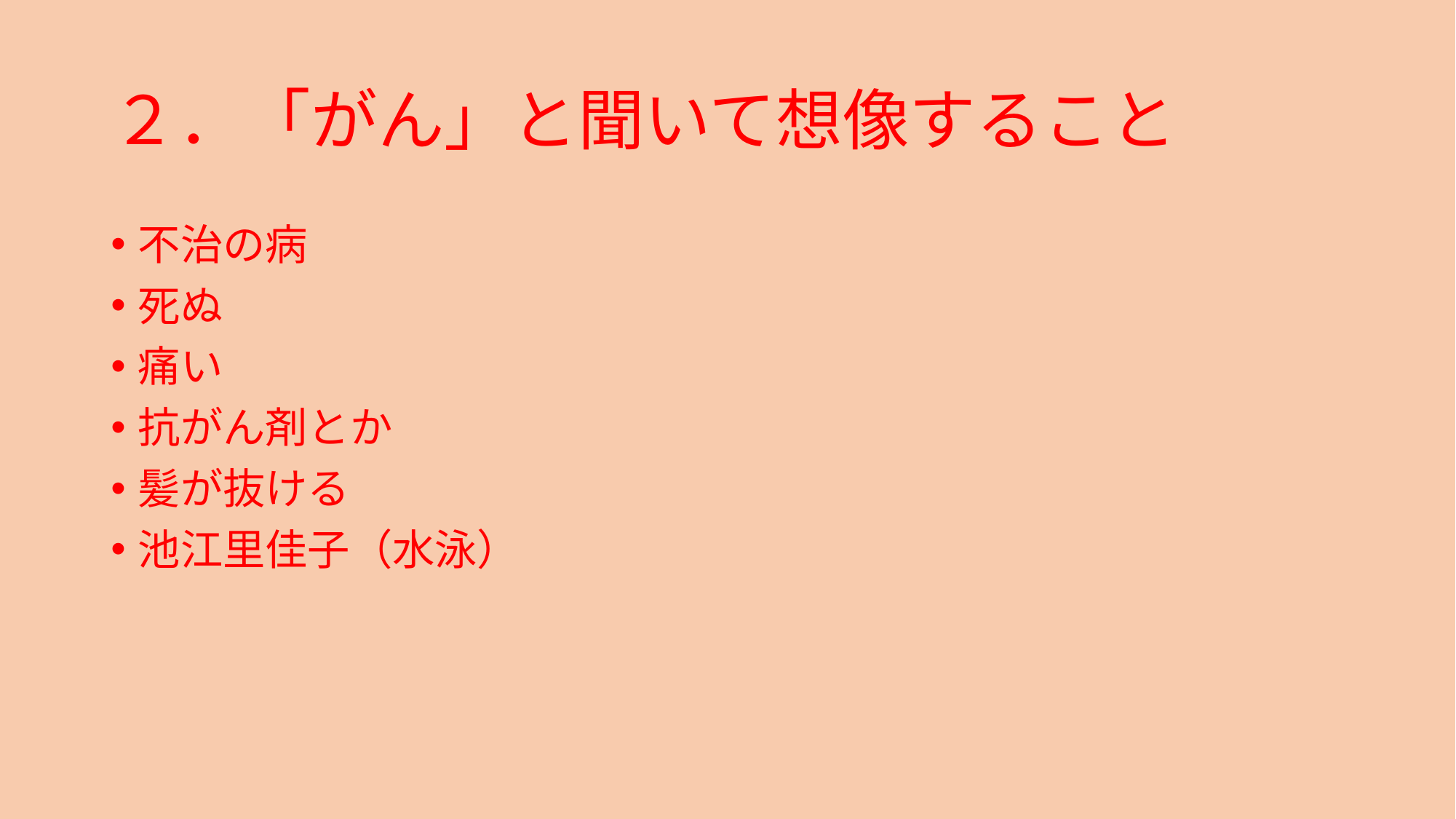

# ２．「がん」と聞いて想像すること
不治の病
死ぬ
痛い
抗がん剤とか
髪が抜ける
池江里佳子（水泳）